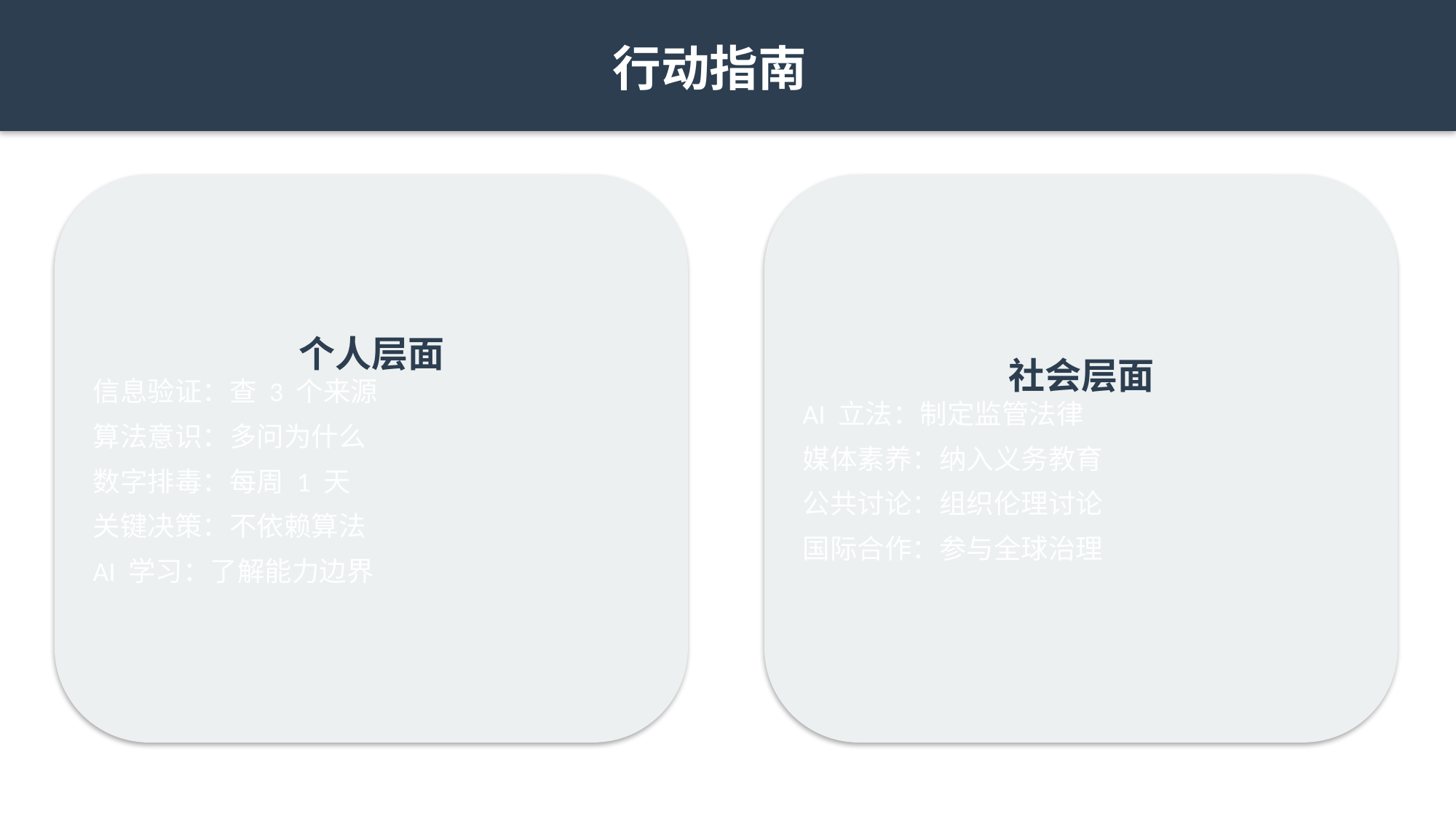

行动指南
个人层面
信息验证：查 3 个来源
算法意识：多问为什么
数字排毒：每周 1 天
关键决策：不依赖算法
AI 学习：了解能力边界
社会层面
AI 立法：制定监管法律
媒体素养：纳入义务教育
公共讨论：组织伦理讨论
国际合作：参与全球治理